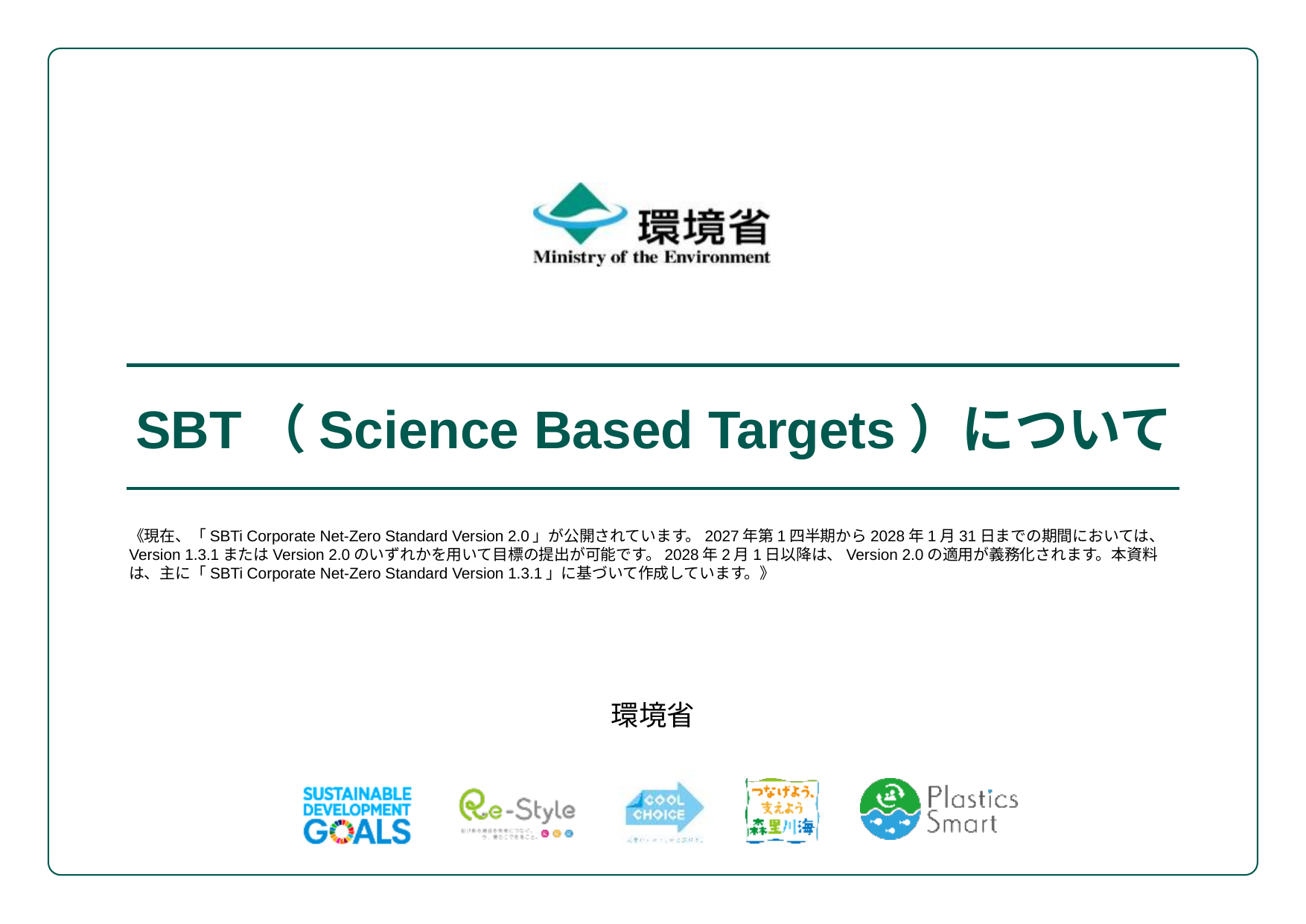

# SBT（Science Based Targets）について
《現在、「SBTi Corporate Net-Zero Standard Version 2.0」が公開されています。2027年第1四半期から2028年1月31日までの期間においては、Version 1.3.1またはVersion 2.0のいずれかを用いて目標の提出が可能です。2028年2月1日以降は、Version 2.0の適用が義務化されます。本資料は、主に「SBTi Corporate Net-Zero Standard Version 1.3.1」に基づいて作成しています。》
環境省